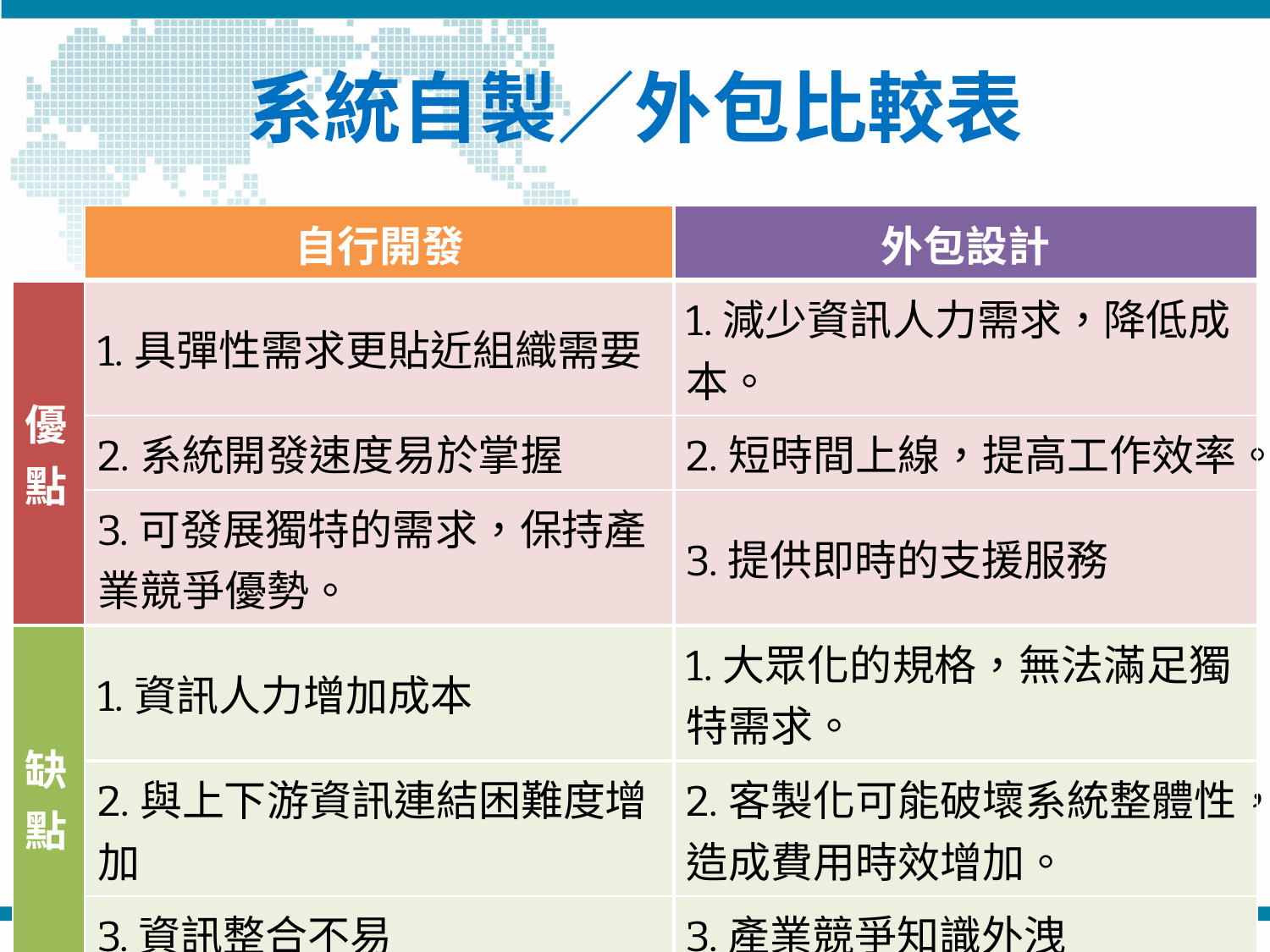

# 系統自製／外包比較表
|  | 自行開發 | 外包設計 |
| --- | --- | --- |
| 優點 | 1.具彈性需求更貼近組織需要 | 1.減少資訊人力需求，降低成本。 |
|  | 2.系統開發速度易於掌握 | 2.短時間上線，提高工作效率。 |
|  | 3.可發展獨特的需求，保持產業競爭優勢。 | 3.提供即時的支援服務 |
| 缺點 | 1.資訊人力增加成本 | 1.大眾化的規格，無法滿足獨特需求。 |
|  | 2.與上下游資訊連結困難度增加 | 2.客製化可能破壞系統整體性，造成費用時效增加。 |
|  | 3.資訊整合不易 | 3.產業競爭知識外洩 |